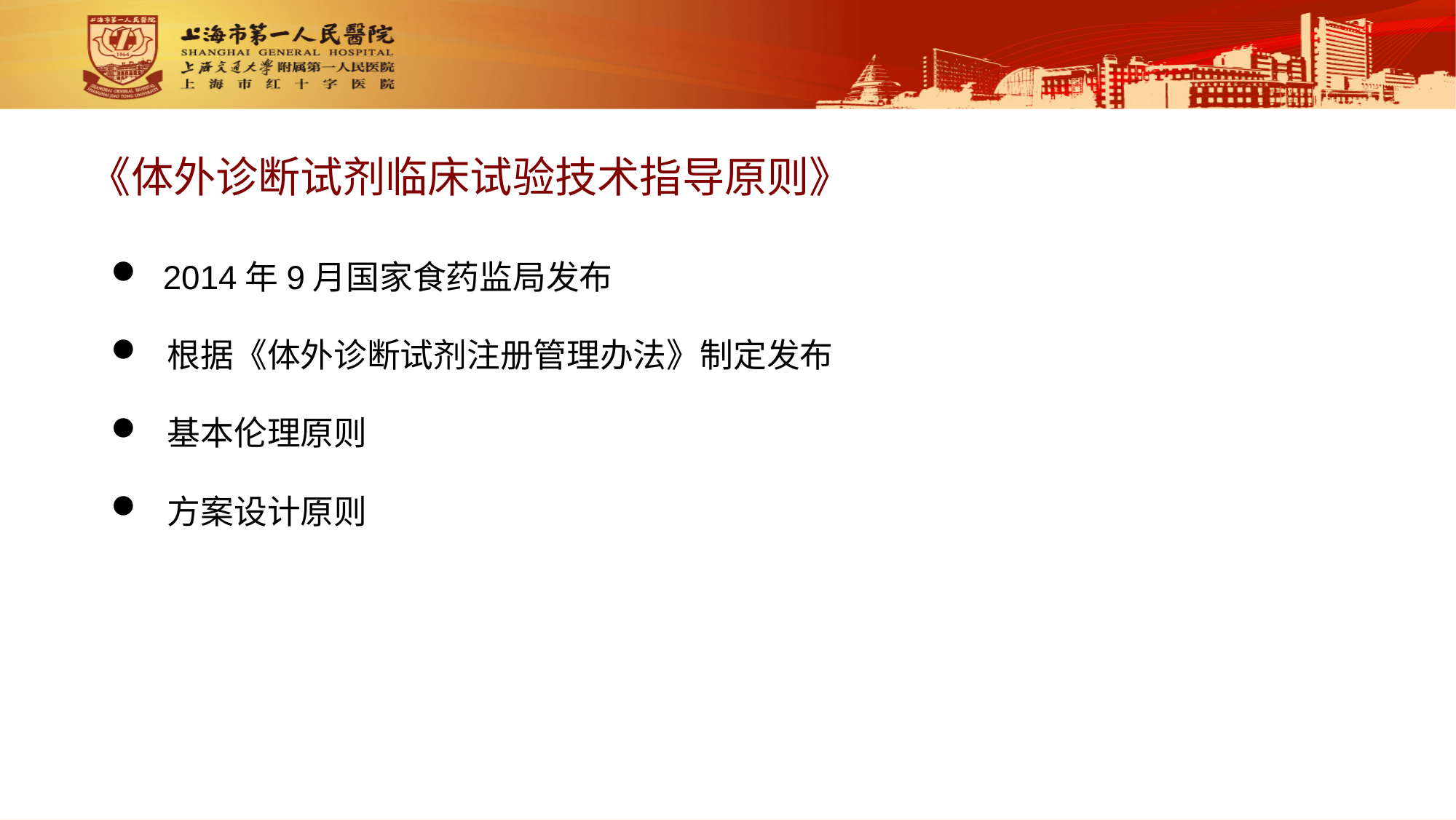

《体外诊断试剂临床试验技术指导原则》
  2014年9月国家食药监局发布
  根据《体外诊断试剂注册管理办法》制定发布
  基本伦理原则
  方案设计原则